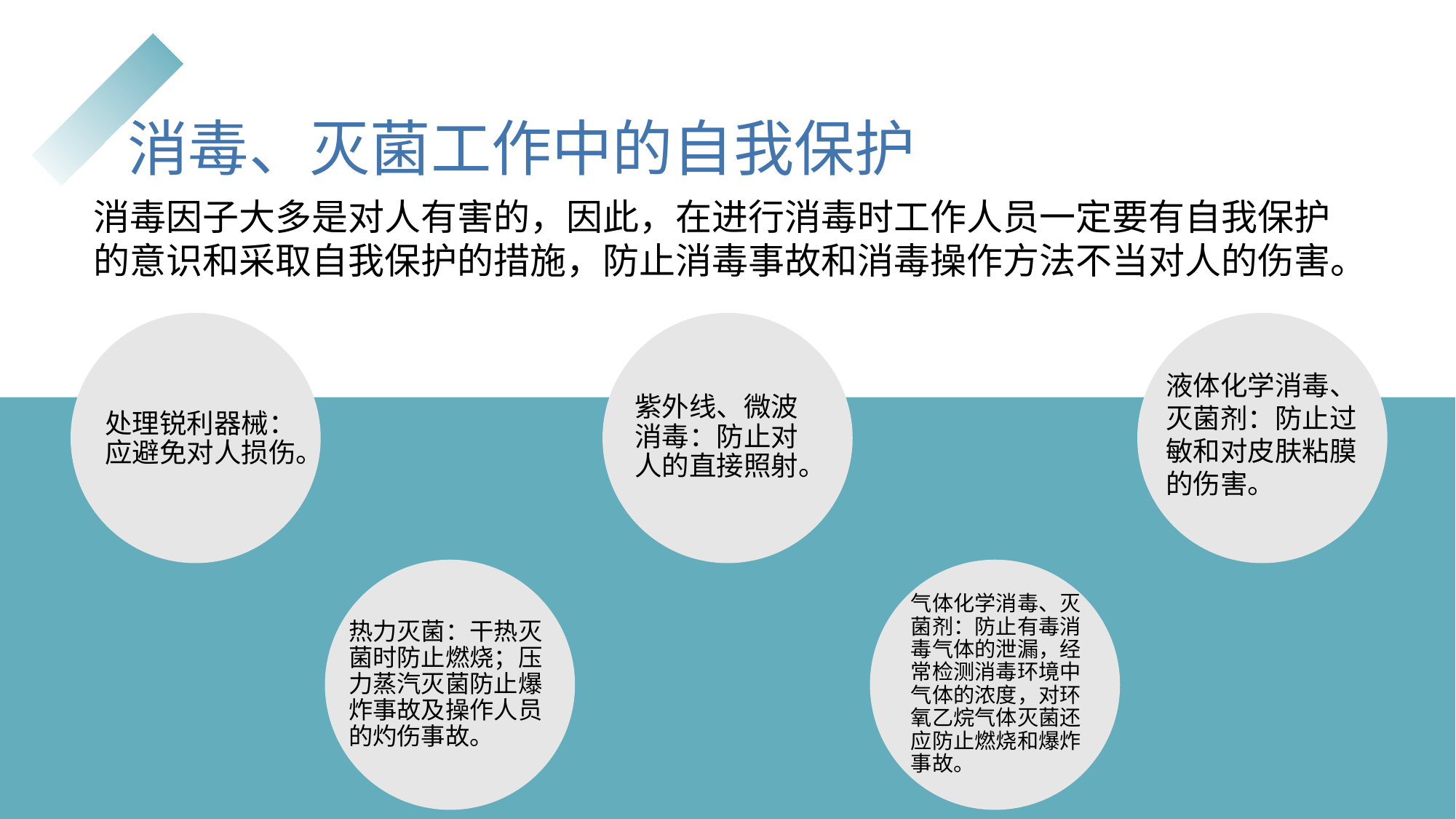

# 消毒、灭菌工作中的自我保护

消毒因子大多是对人有害的，因此，在进行消毒时工作人员一定要有自我保护的意识和采取自我保护的措施，防止消毒事故和消毒操作方法不当对人的伤害。

液体化学消毒、灭菌剂：防止过敏和对皮肤粘膜的伤害。
紫外线、微波消毒：防止对人的直接照射。

处理锐利器械：应避免对人损伤。

气体化学消毒、灭菌剂：防止有毒消毒气体的泄漏，经常检测消毒环境中气体的浓度，对环氧乙烷气体灭菌还应防止燃烧和爆炸事故。
热力灭菌：干热灭菌时防止燃烧；压力蒸汽灭菌防止爆炸事故及操作人员的灼伤事故。